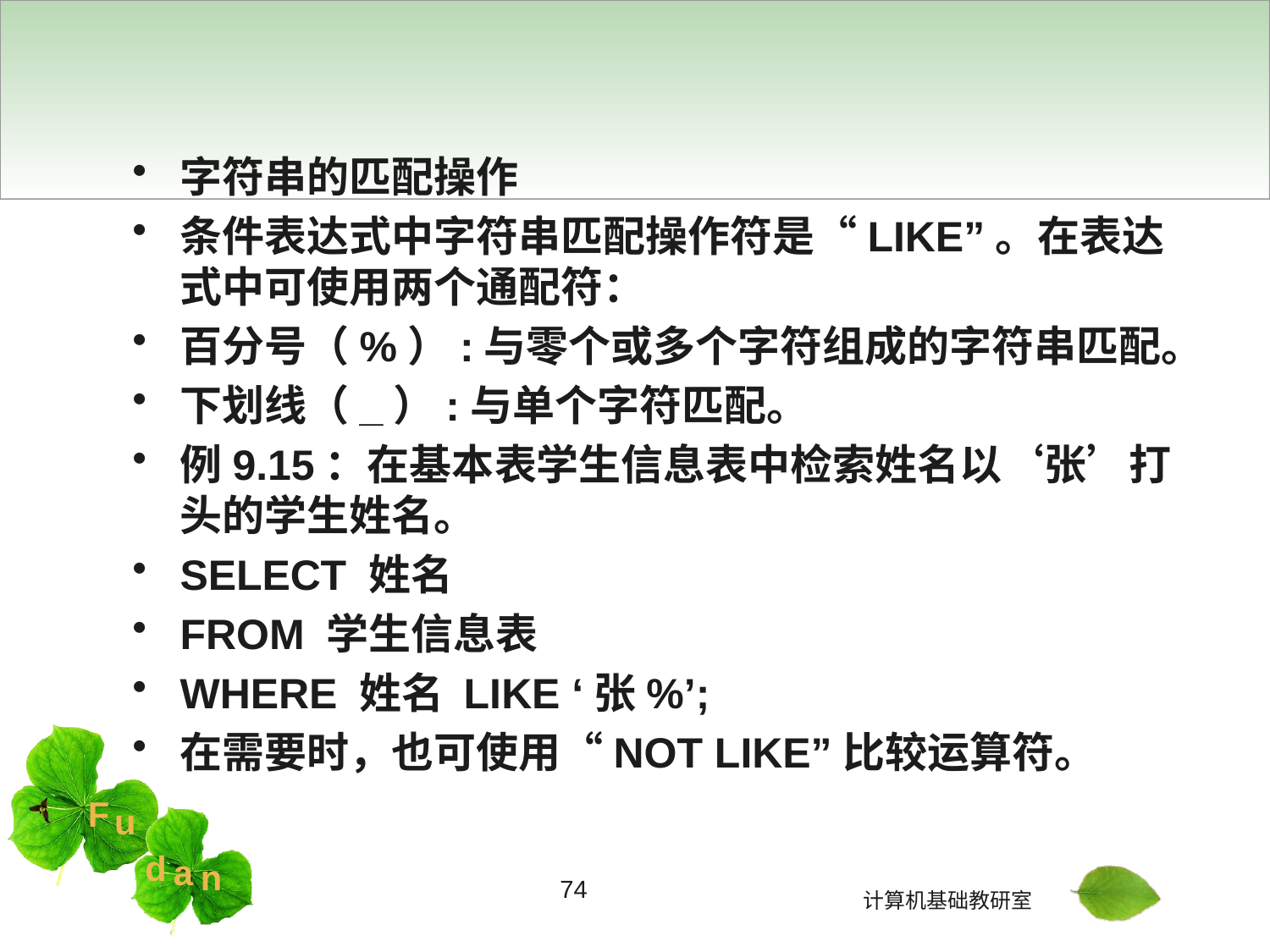

#
字符串的匹配操作
条件表达式中字符串匹配操作符是“LIKE”。在表达式中可使用两个通配符：
百分号（%）:与零个或多个字符组成的字符串匹配。
下划线（_）:与单个字符匹配。
例9.15：在基本表学生信息表中检索姓名以‘张’打头的学生姓名。
SELECT 姓名
FROM 学生信息表
WHERE 姓名 LIKE ‘张%’;
在需要时，也可使用“NOT LIKE”比较运算符。

74